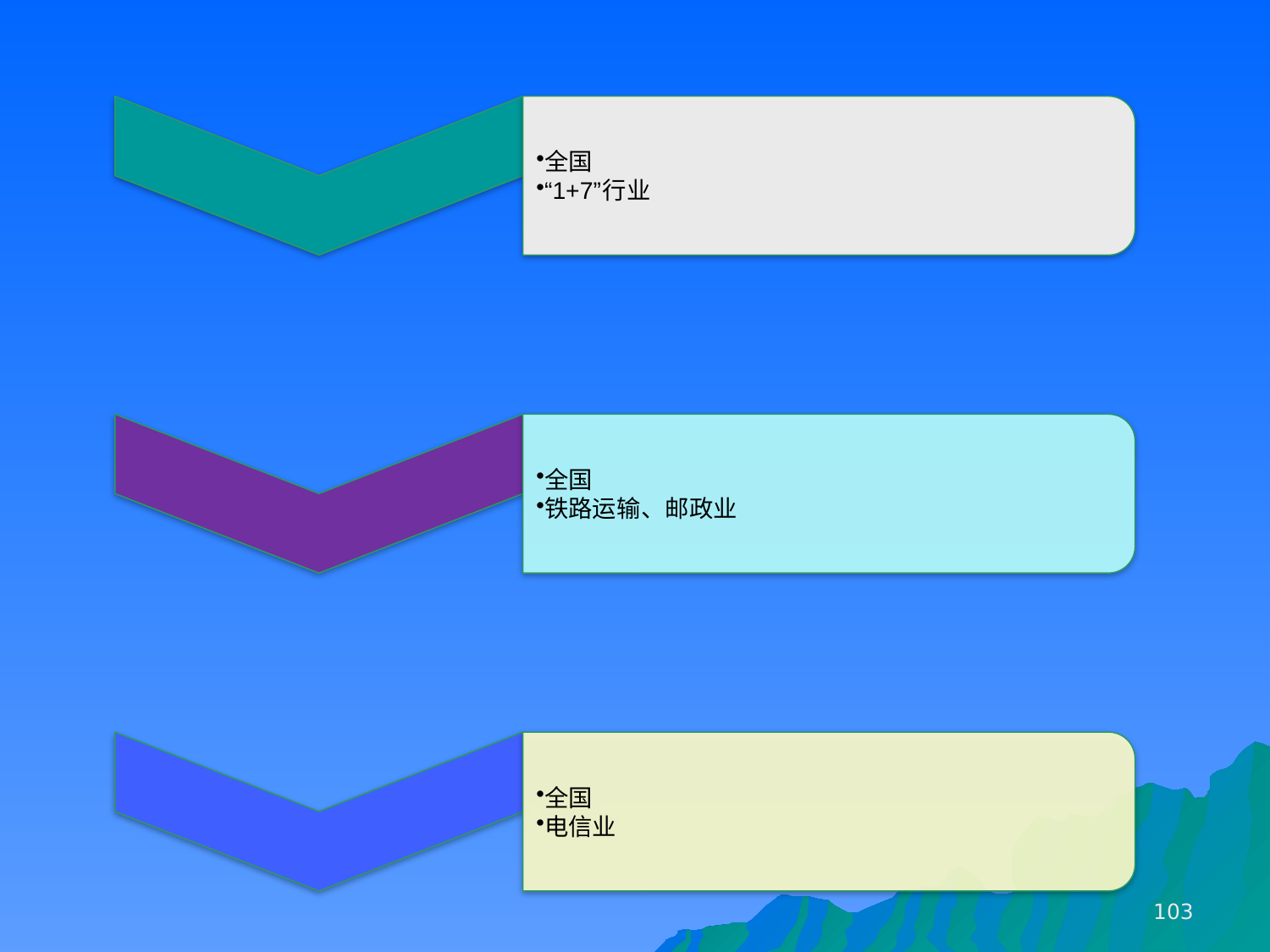

全国
“1+7”行业
全国
铁路运输、邮政业
全国
电信业
103